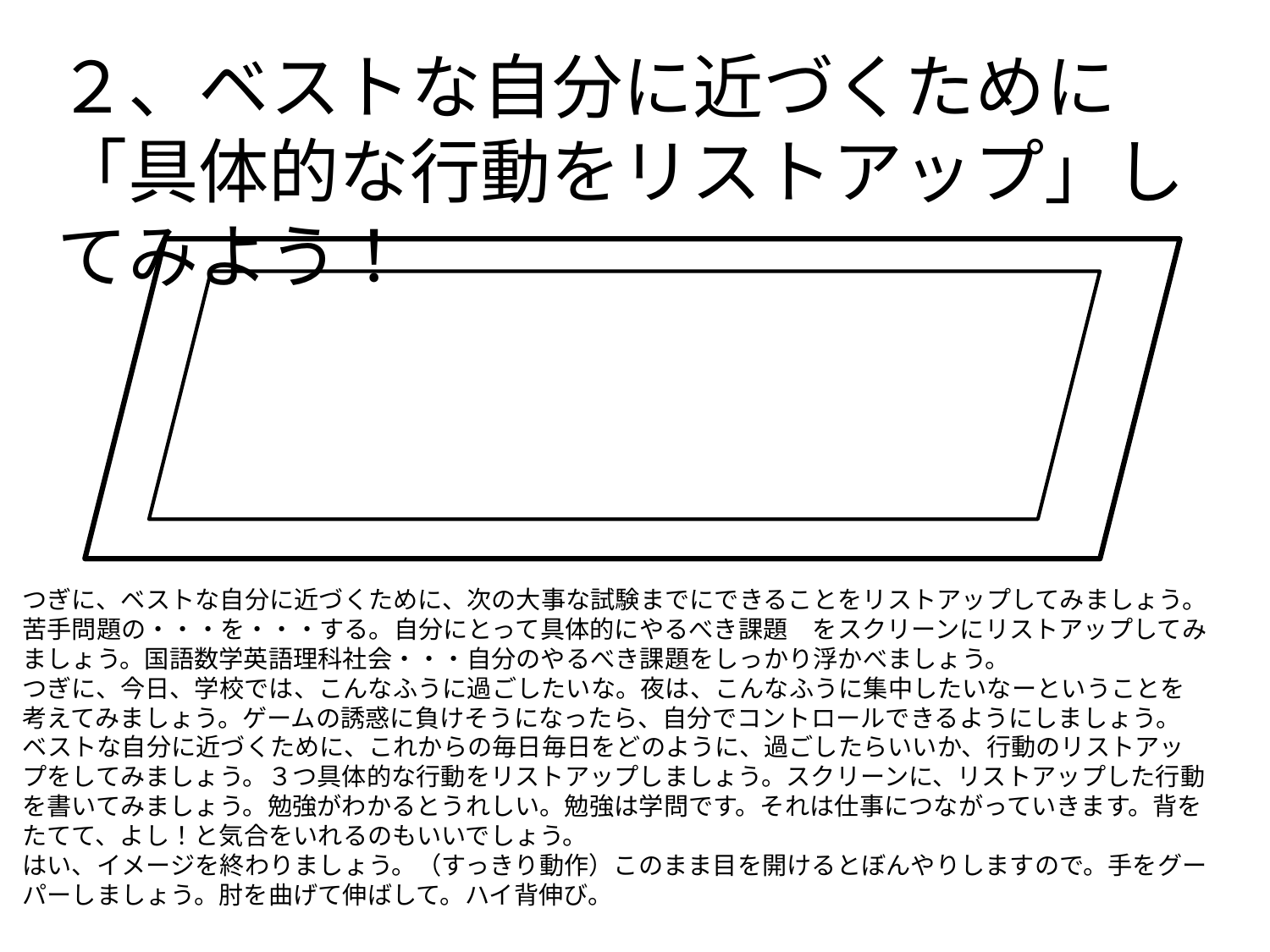

２、ベストな自分に近づくために「具体的な行動をリストアップ」してみよう！

つぎに、ベストな自分に近づくために、次の大事な試験までにできることをリストアップしてみましょう。
苦手問題の・・・を・・・する。自分にとって具体的にやるべき課題　をスクリーンにリストアップしてみましょう。国語数学英語理科社会・・・自分のやるべき課題をしっかり浮かべましょう。
つぎに、今日、学校では、こんなふうに過ごしたいな。夜は、こんなふうに集中したいなーということを考えてみましょう。ゲームの誘惑に負けそうになったら、自分でコントロールできるようにしましょう。
ベストな自分に近づくために、これからの毎日毎日をどのように、過ごしたらいいか、行動のリストアップをしてみましょう。３つ具体的な行動をリストアップしましょう。スクリーンに、リストアップした行動を書いてみましょう。勉強がわかるとうれしい。勉強は学問です。それは仕事につながっていきます。背をたてて、よし！と気合をいれるのもいいでしょう。
はい、イメージを終わりましょう。（すっきり動作）このまま目を開けるとぼんやりしますので。手をグーパーしましょう。肘を曲げて伸ばして。ハイ背伸び。